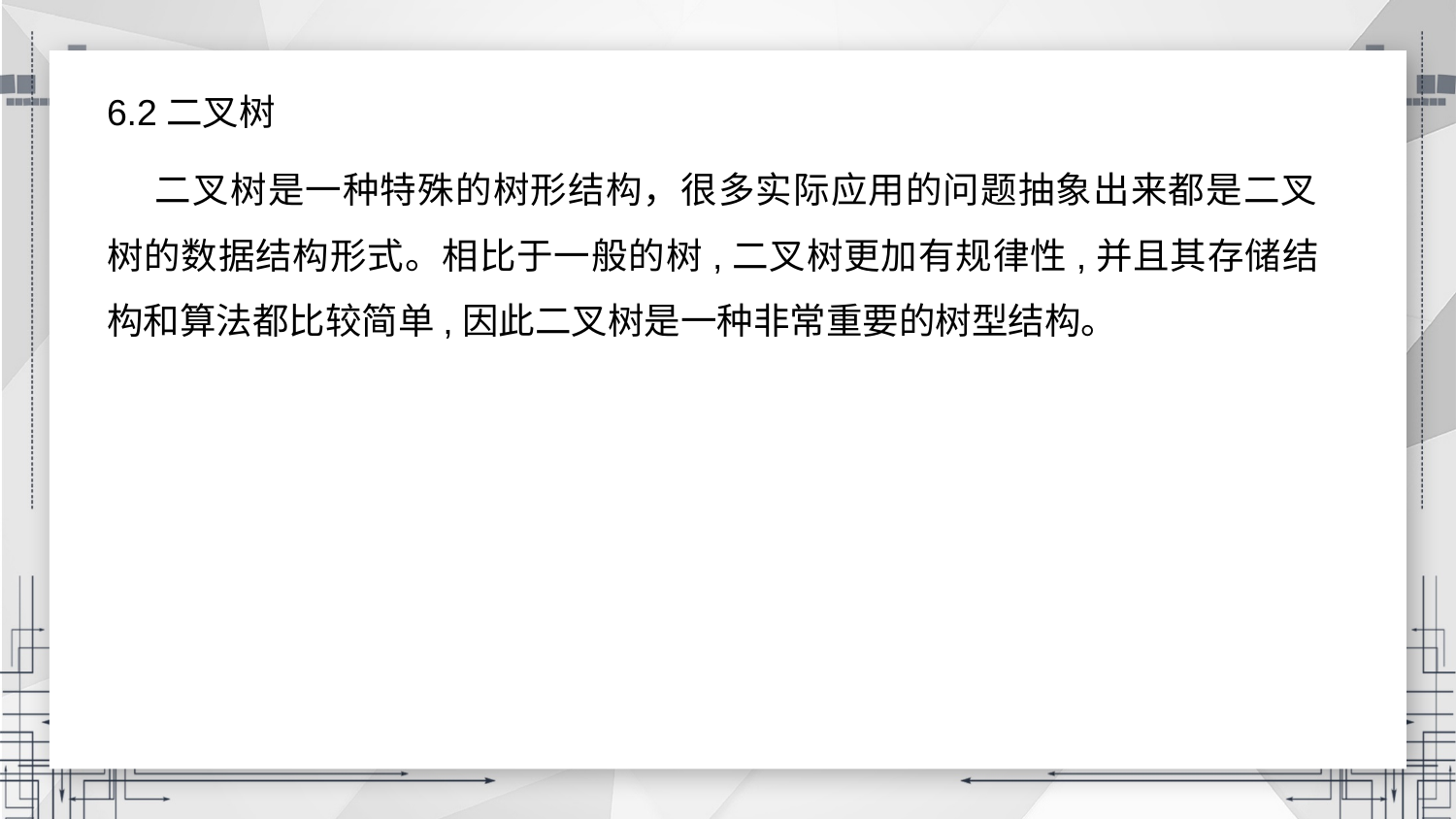

6.2二叉树
二叉树是一种特殊的树形结构，很多实际应用的问题抽象出来都是二叉树的数据结构形式。相比于一般的树,二叉树更加有规律性,并且其存储结构和算法都比较简单,因此二叉树是一种非常重要的树型结构。